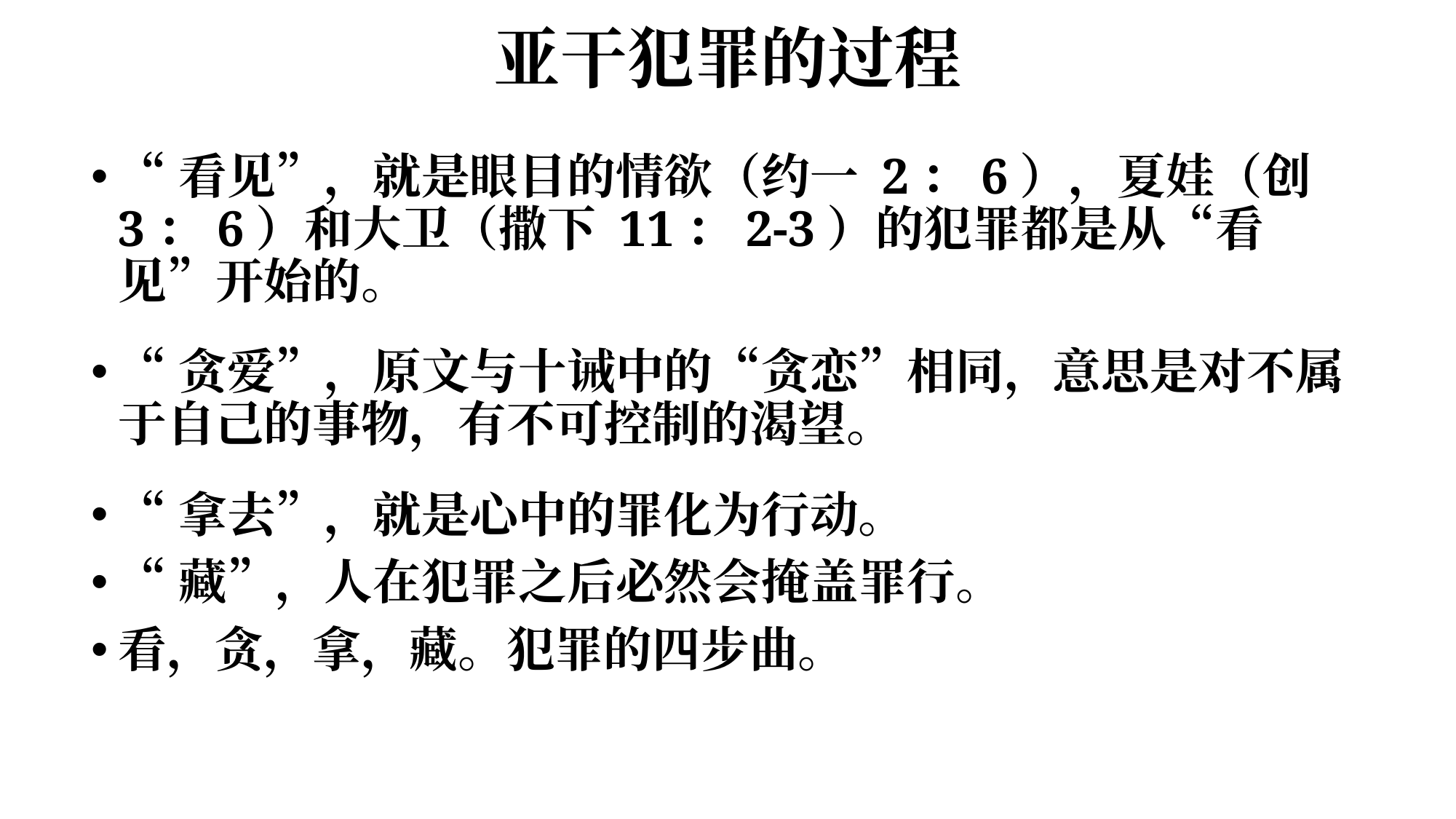

# 亚干犯罪的过程
“看见”，就是眼目的情欲（约一 2：6），夏娃（创 3：6）和大卫（撒下 11：2-3）的犯罪都是从“看见”开始的。
“贪爱”，原文与十诫中的“贪恋”相同，意思是对不属于自己的事物，有不可控制的渴望。
“拿去”，就是心中的罪化为行动。
“藏”，人在犯罪之后必然会掩盖罪行。
看，贪，拿，藏。犯罪的四步曲。